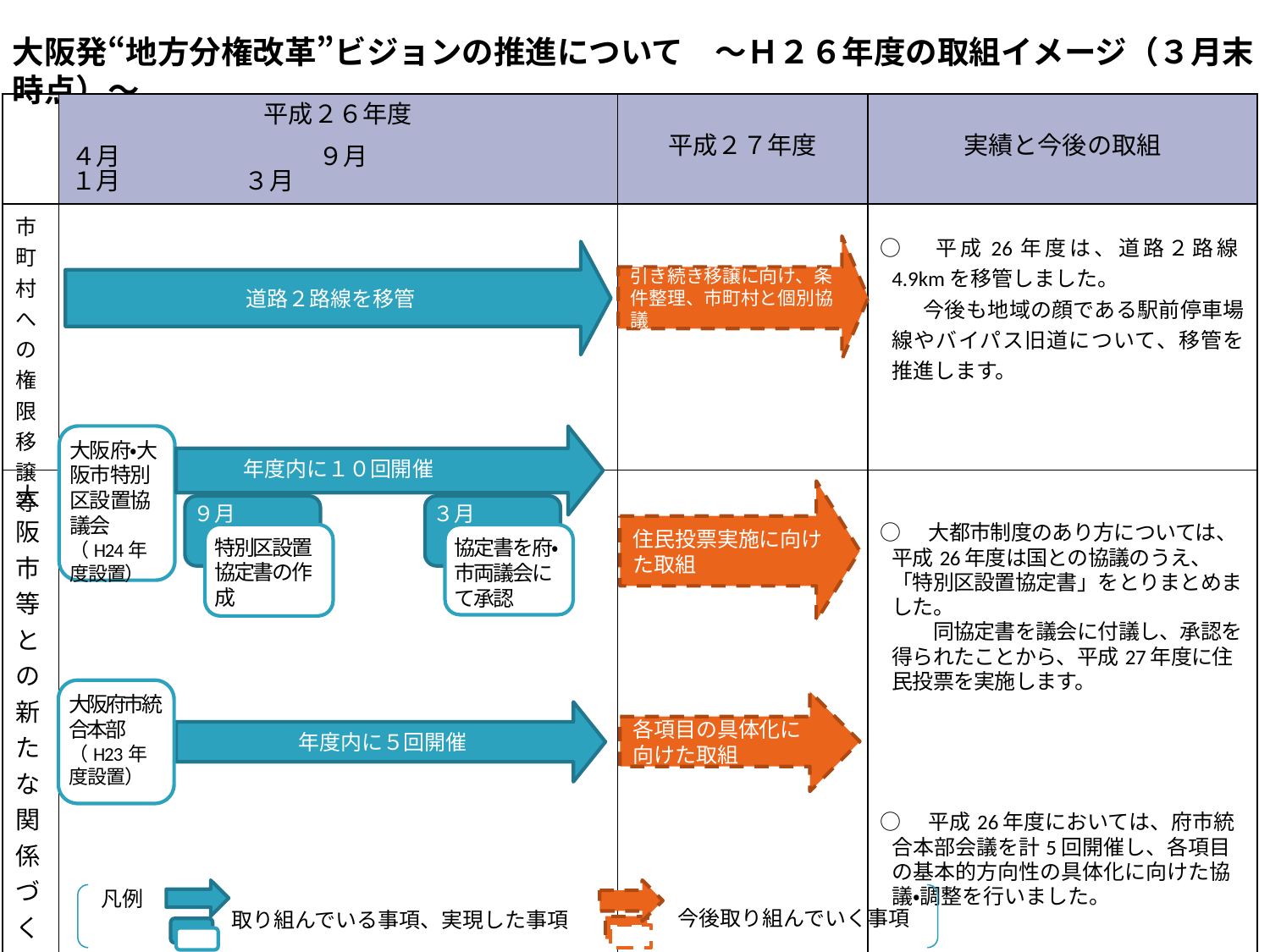

大阪発“地方分権改革”ビジョンの推進について　～Ｈ２６年度の取組イメージ（３月末時点）～
|  | 平成２６年度 | 平成２７年度 | 実績と今後の取組 |
| --- | --- | --- | --- |
|  | ４月　　　　　　　　９月　　　　　　　　　１月　　　　　３月 |  |  |
| 市町村への権限移譲等 |  |  | ○　平成26年度は、道路２路線4.9kmを移管しました。 　　今後も地域の顔である駅前停車場線やバイパス旧道について、移管を推進します。 |
| 大阪市等との新たな関係づくり |  |  | ○　大都市制度のあり方については、平成26年度は国との協議のうえ、「特別区設置協定書」をとりまとめました。 　　同協定書を議会に付議し、承認を得られたことから、平成27年度に住民投票を実施します。 ○　平成26年度においては、府市統合本部会議を計5回開催し、各項目の基本的方向性の具体化に向けた協議・調整を行いました。 |
引き続き移譲に向け、条件整理、市町村と個別協議
道路２路線を移管
大阪府・大阪市特別区設置協議会（H24年度設置）
年度内に１０回開催
住民投票実施に向けた取組
９月
３月
特別区設置協定書の作成
協定書を府・市両議会にて承認
大阪府市統合本部
（H23年度設置）
各項目の具体化に
向けた取組
年度内に５回開催
凡例

今後取り組んでいく事項
取り組んでいる事項、実現した事項